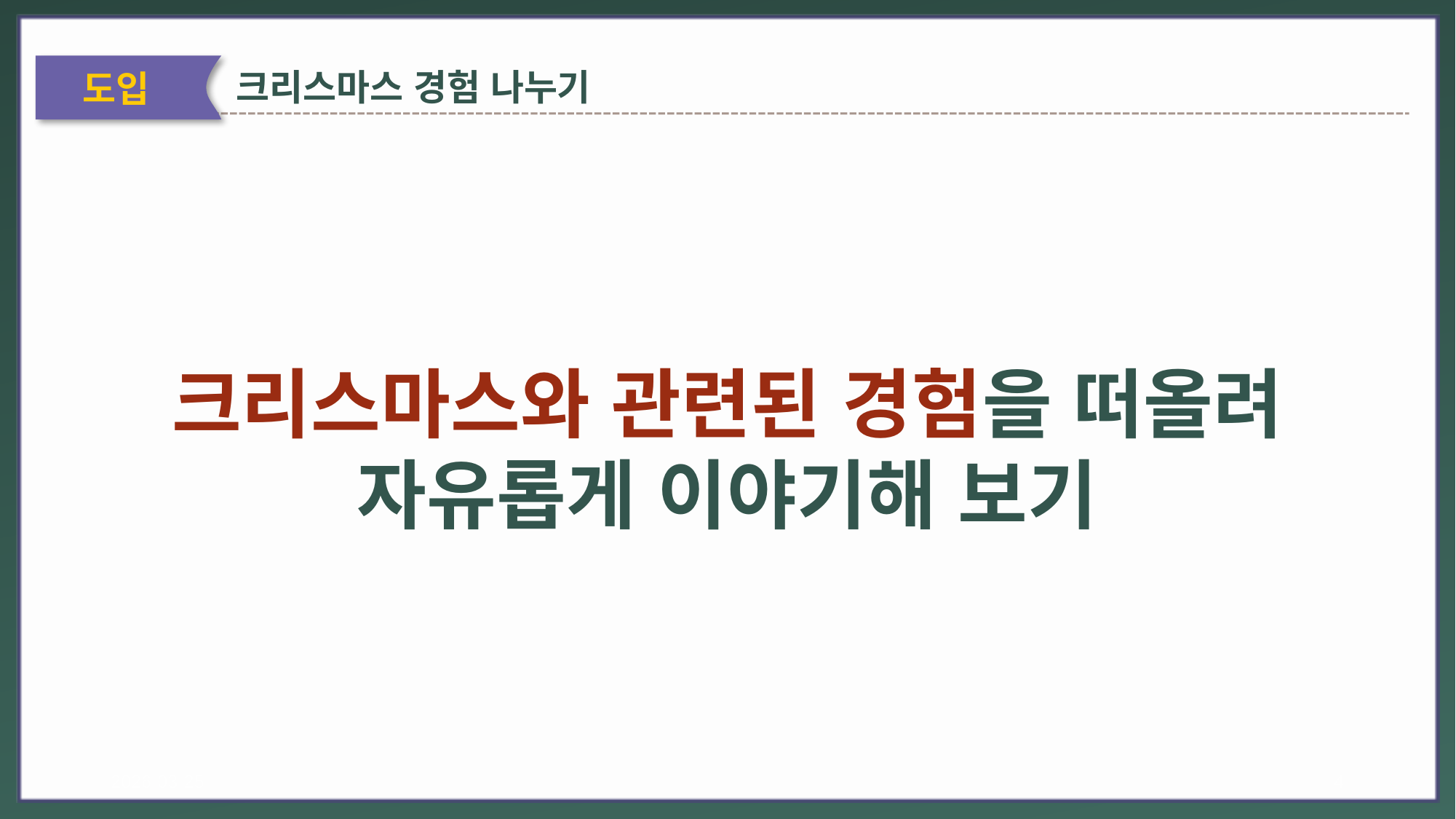

도입
크리스마스 경험 나누기
크리스마스와 관련된 경험을 떠올려
자유롭게 이야기해 보기